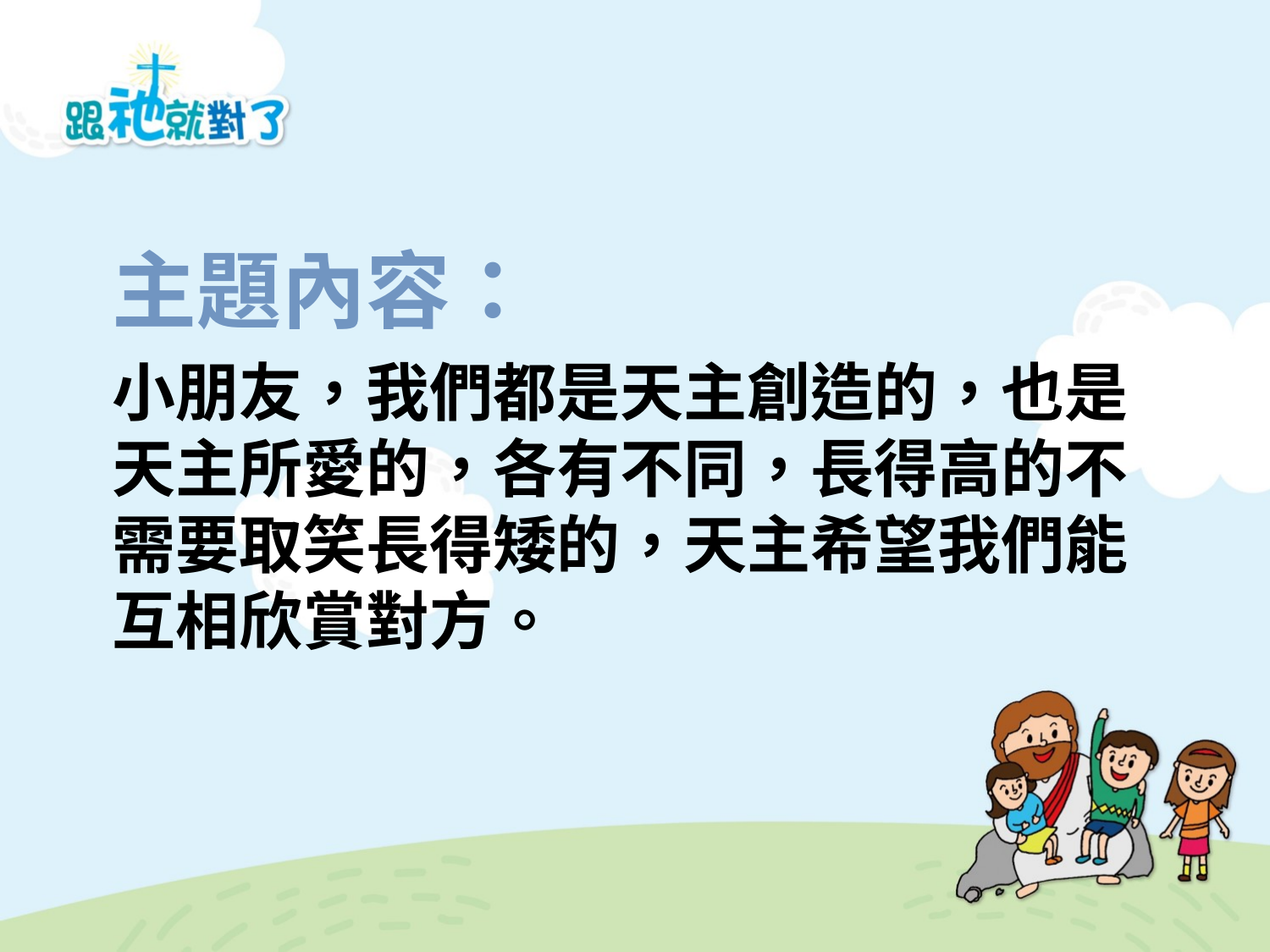

主題內容：
小朋友，我們都是天主創造的，也是天主所愛的，各有不同，長得高的不需要取笑長得矮的，天主希望我們能互相欣賞對方。